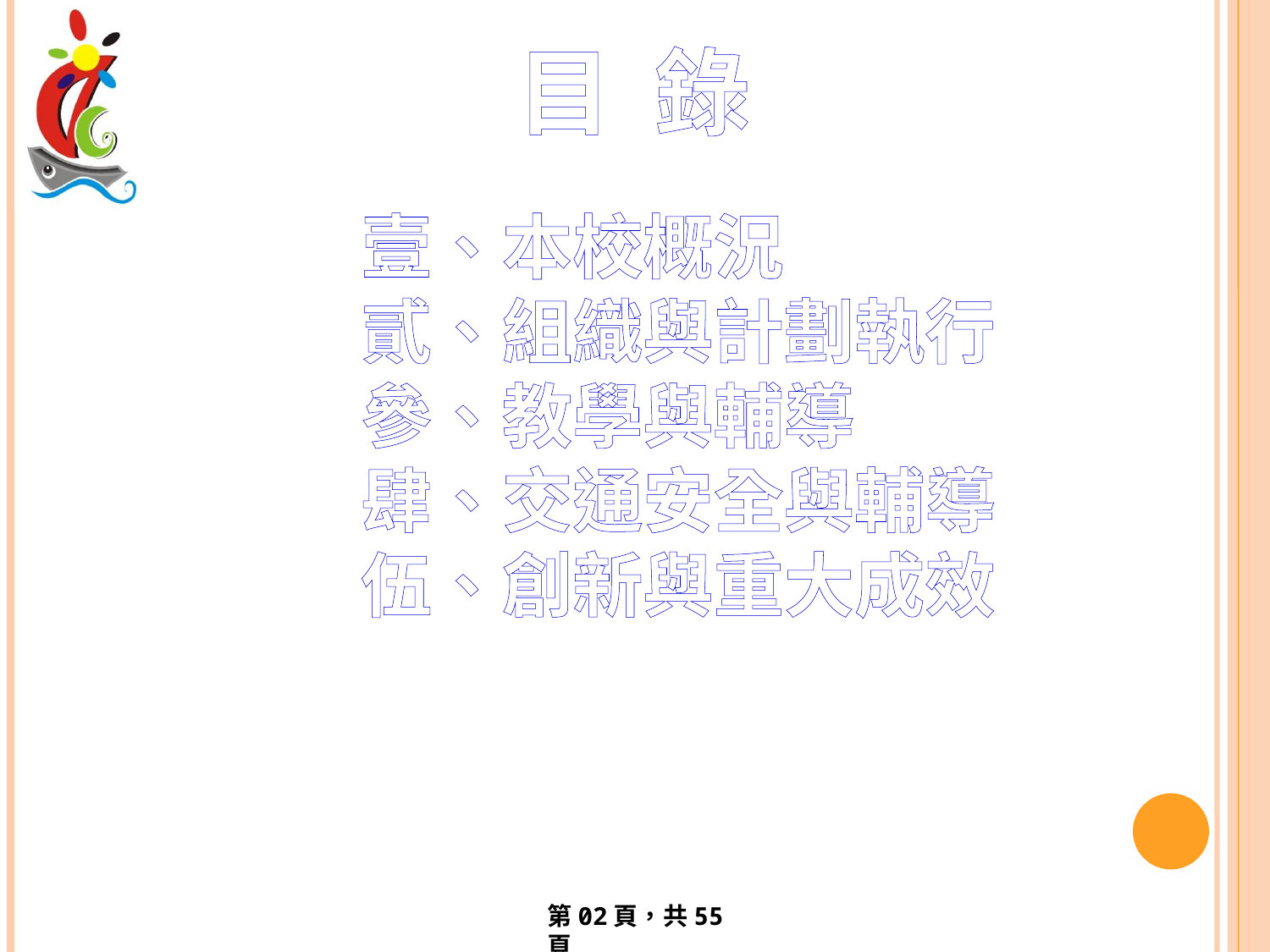

目  錄
壹、本校概況
貳、組織與計劃執行
參、教學與輔導
肆、交通安全與輔導
伍、創新與重大成效
第02頁，共55頁